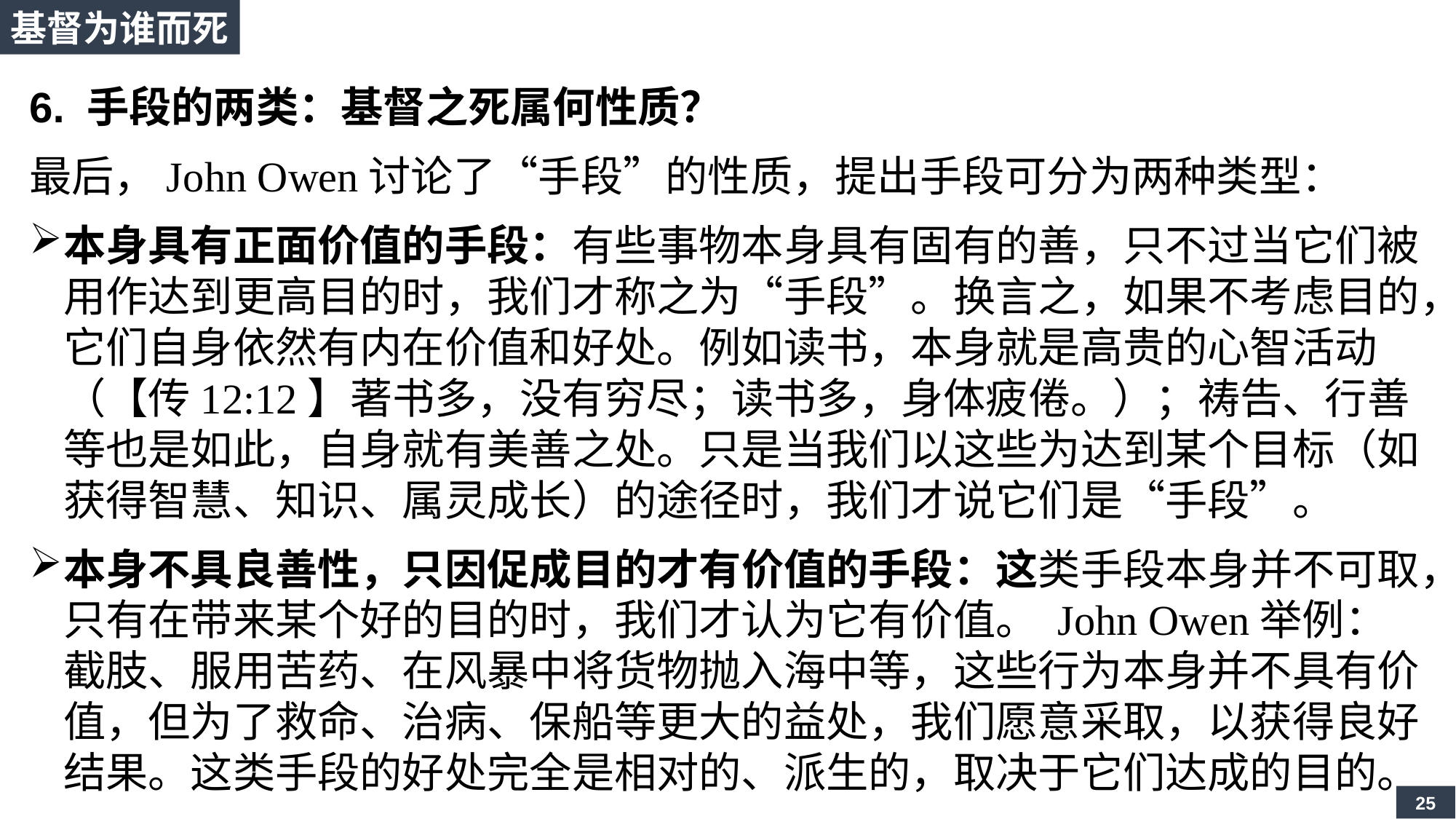

基督为谁而死
6. 手段的两类：基督之死属何性质？
最后，John Owen讨论了“手段”的性质，提出手段可分为两种类型：
本身具有正面价值的手段：有些事物本身具有固有的善，只不过当它们被用作达到更高目的时，我们才称之为“手段”。换言之，如果不考虑目的，它们自身依然有内在价值和好处。例如读书，本身就是高贵的心智活动（【传12:12】著书多，没有穷尽；读书多，身体疲倦。）；祷告、行善等也是如此，自身就有美善之处。只是当我们以这些为达到某个目标（如获得智慧、知识、属灵成长）的途径时，我们才说它们是“手段”。
本身不具良善性，只因促成目的才有价值的手段：这类手段本身并不可取，只有在带来某个好的目的时，我们才认为它有价值。 John Owen举例：截肢、服用苦药、在风暴中将货物抛入海中等，这些行为本身并不具有价值，但为了救命、治病、保船等更大的益处，我们愿意采取，以获得良好结果。这类手段的好处完全是相对的、派生的，取决于它们达成的目的。
25